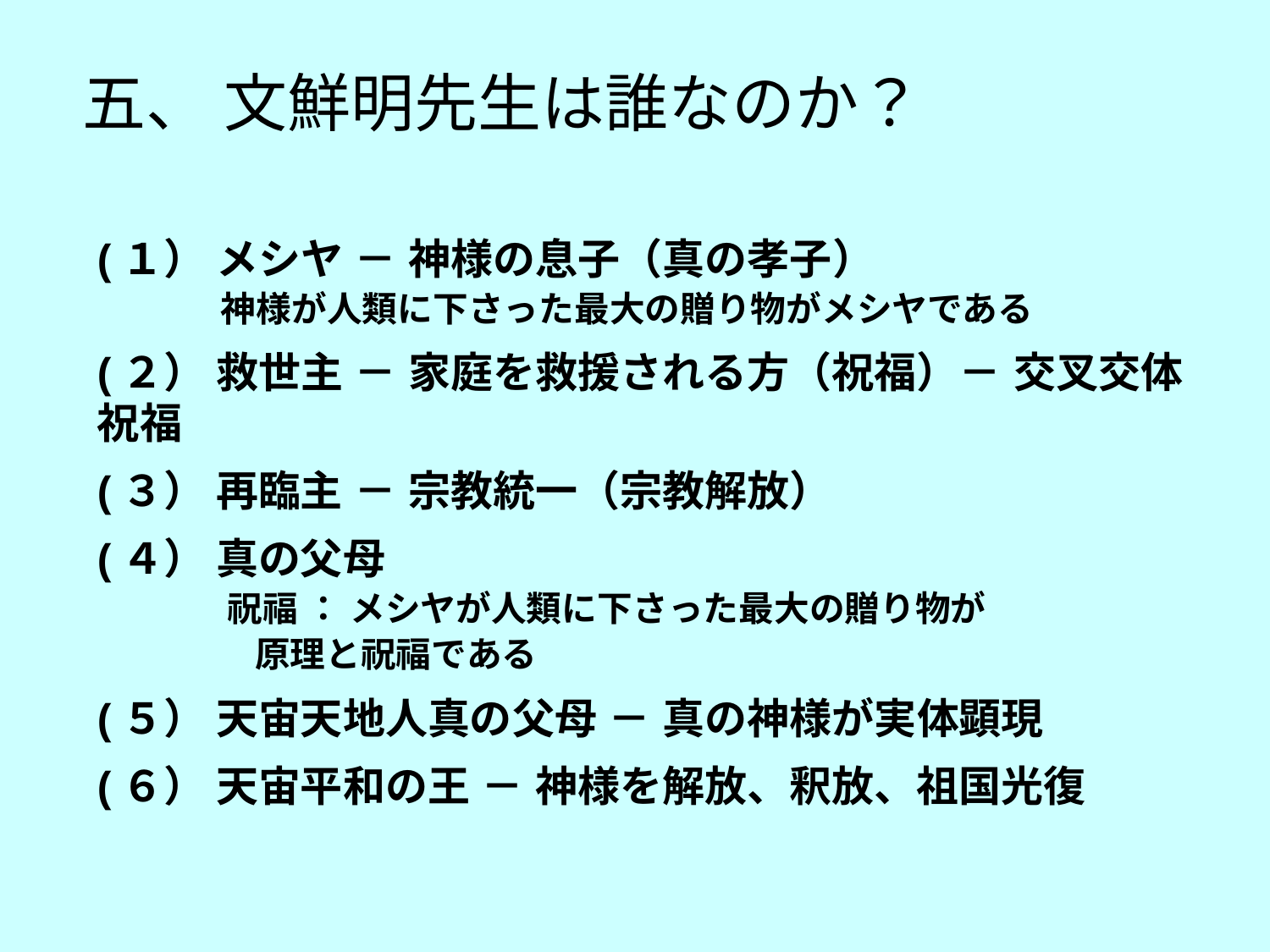

五、 文鮮明先生は誰なのか？
(１） メシヤ － 神様の息子（真の孝子）
        　神様が人類に下さった最大の贈り物がメシヤである
(２） 救世主 － 家庭を救援される方（祝福）－ 交叉交体祝福
(３） 再臨主 － 宗教統一（宗教解放）
(４） 真の父母
　      　祝福 ： メシヤが人類に下さった最大の贈り物が
　　　  　原理と祝福である
(５） 天宙天地人真の父母 － 真の神様が実体顕現
(６） 天宙平和の王 － 神様を解放、釈放、祖国光復